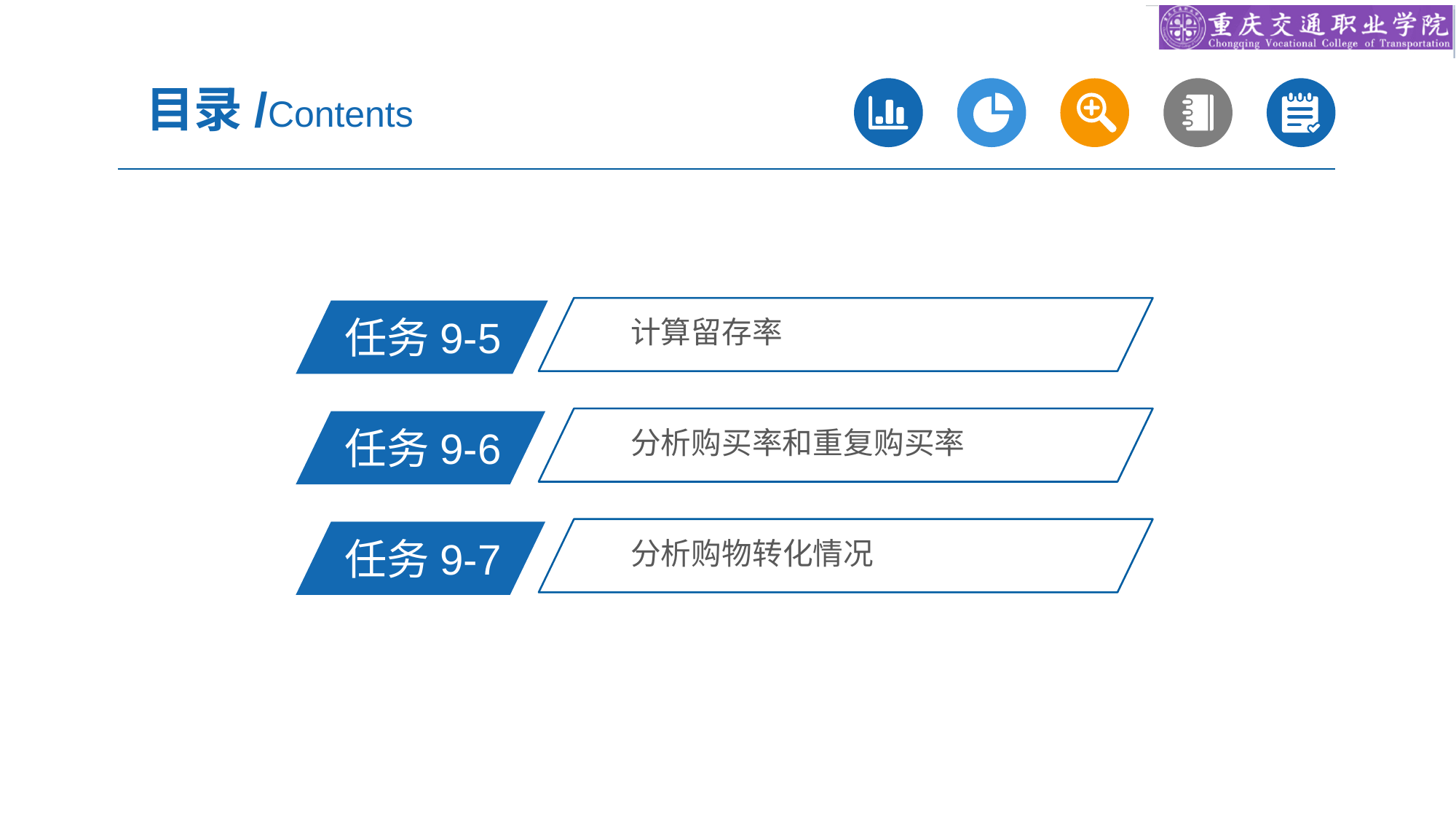

目录/Contents

计算留存率

任务9-5

分析购买率和重复购买率

任务9-6

分析购物转化情况

任务9-7